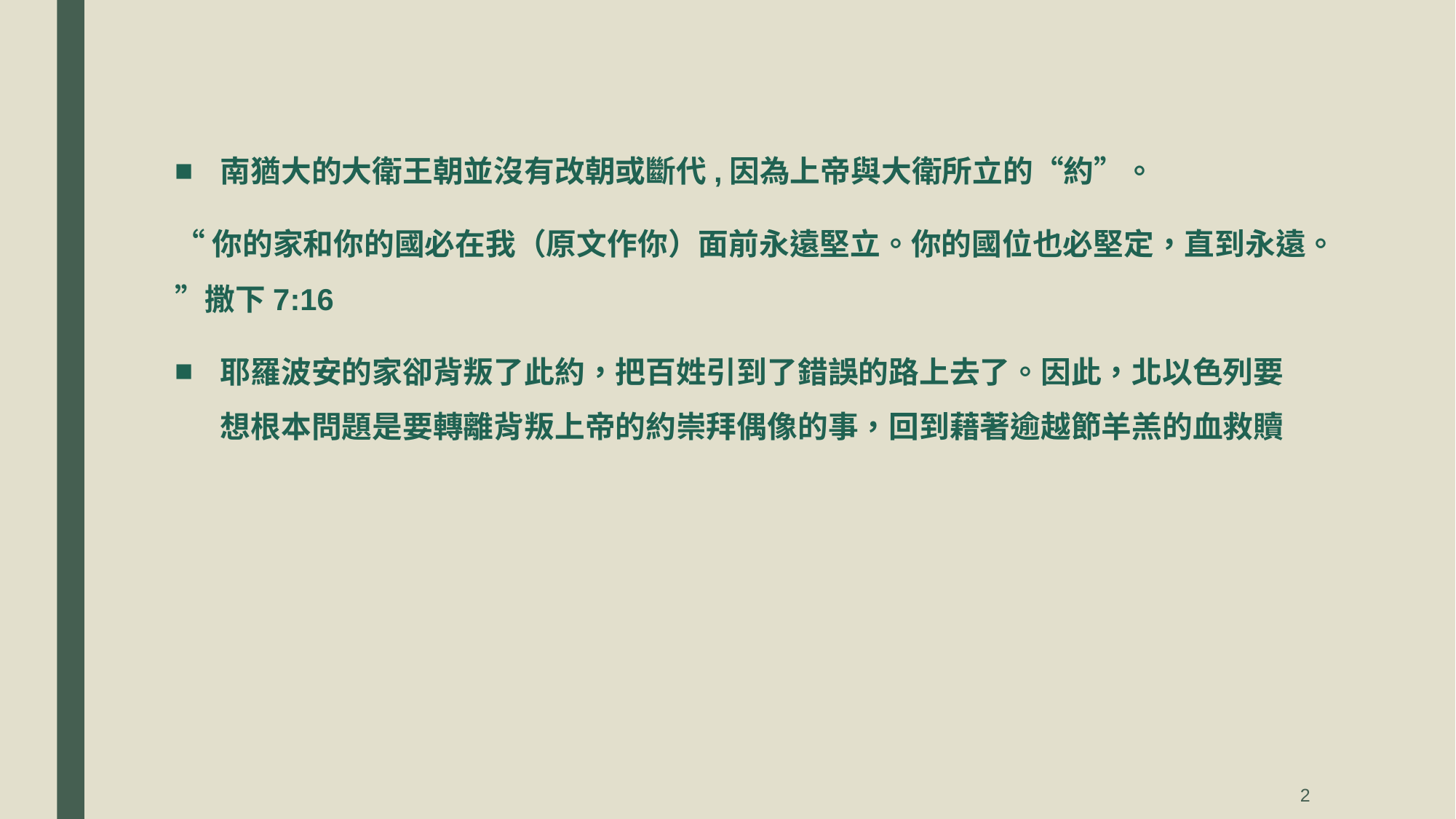

南猶大的大衛王朝並沒有改朝或斷代,因為上帝與大衛所立的“約”。
“你的家和你的國必在我（原文作你）面前永遠堅立。你的國位也必堅定，直到永遠。”撒下7:16
耶羅波安的家卻背叛了此約，把百姓引到了錯誤的路上去了。因此，北以色列要想根本問題是要轉離背叛上帝的約崇拜偶像的事，回到藉著逾越節羊羔的血救贖
2